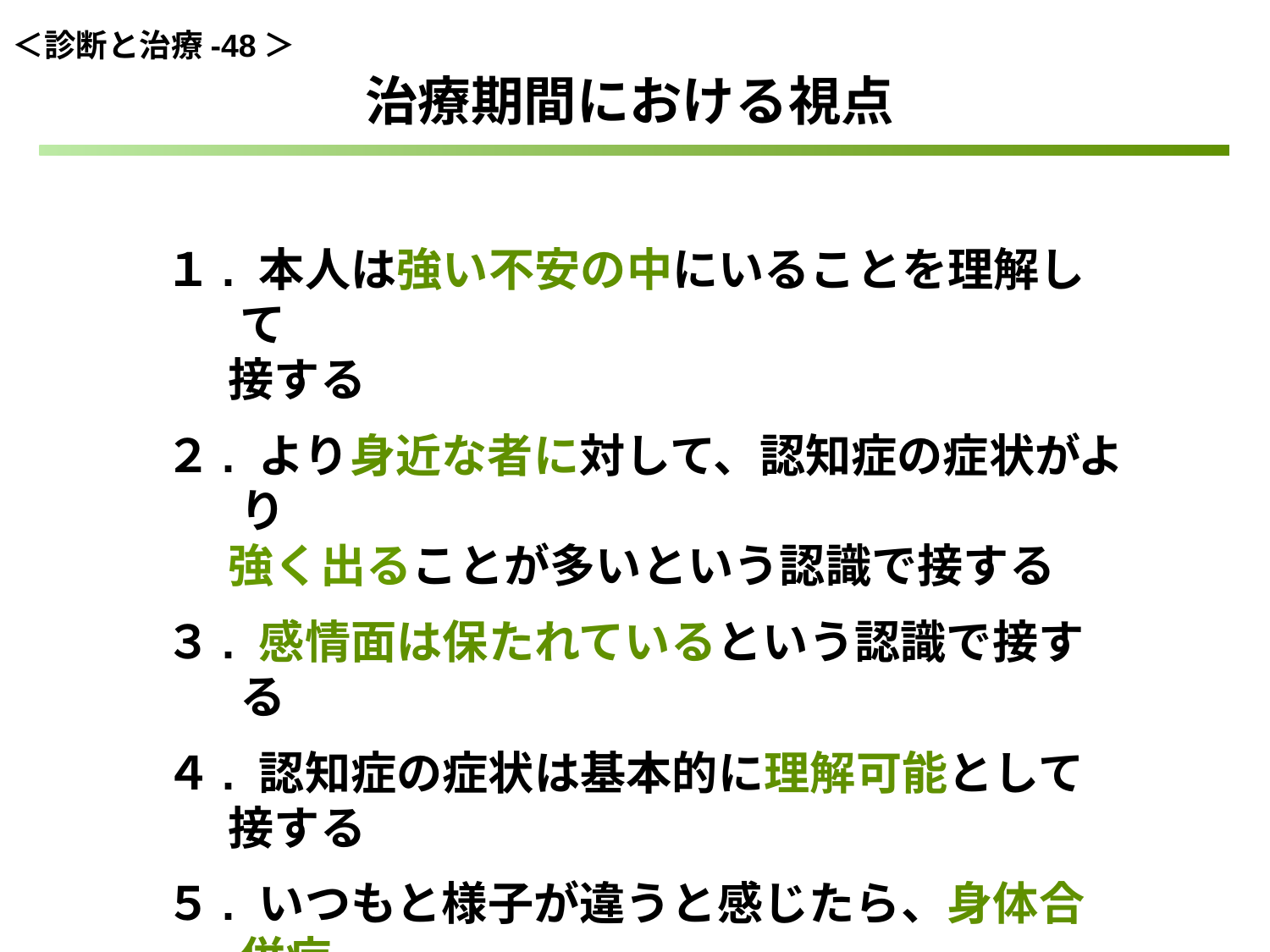

＜診断と治療-48＞

治療期間における視点

１. 本人は強い不安の中にいることを理解して
     接する

２. より身近な者に対して、認知症の症状がより
     強く出ることが多いという認識で接する

３. 感情面は保たれているという認識で接する

４. 認知症の症状は基本的に理解可能として
     接する

５. いつもと様子が違うと感じたら、身体合併症
     のチェックを